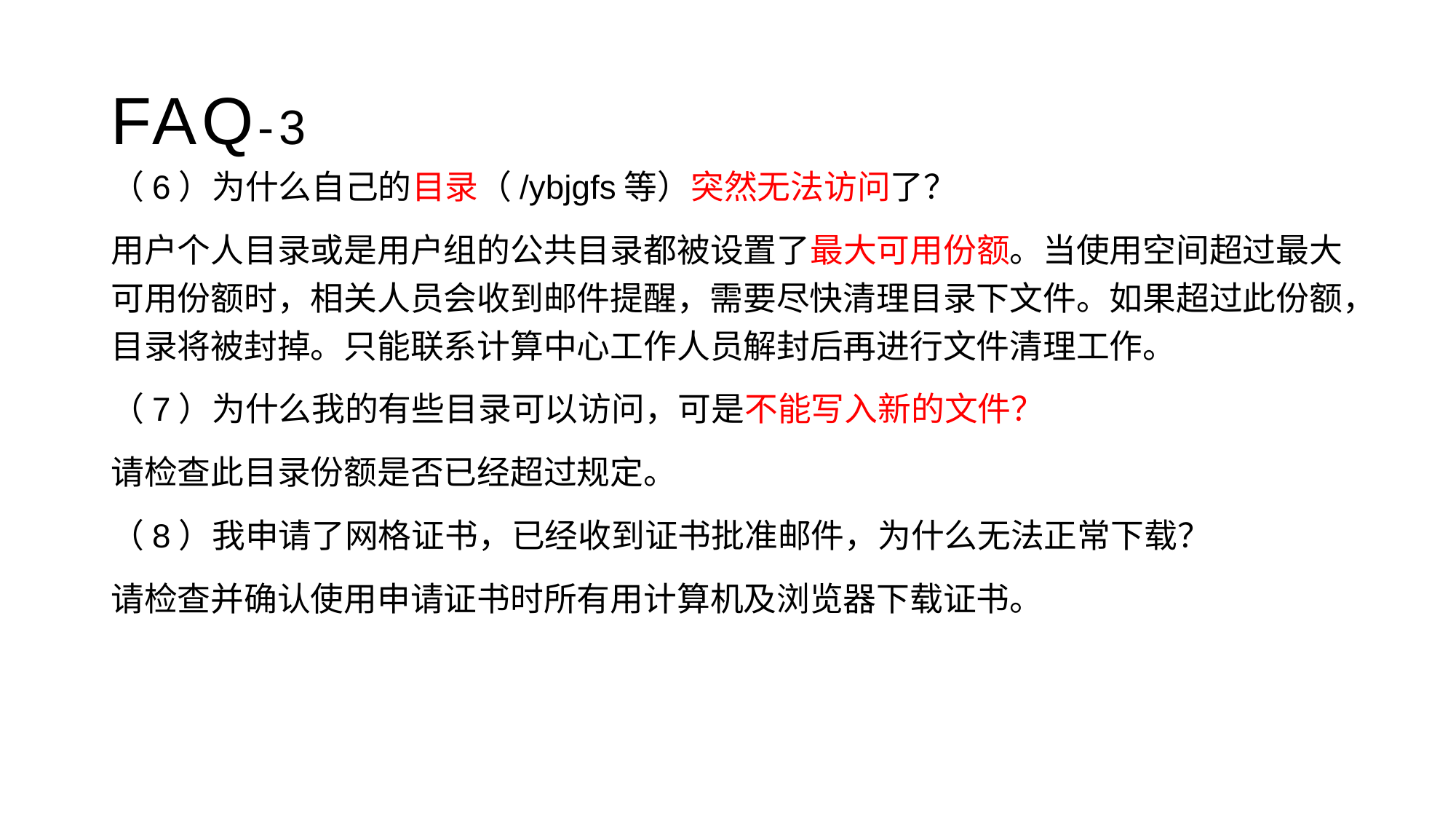

# FAQ-3
（6）为什么自己的目录（/ybjgfs等）突然无法访问了？
用户个人目录或是用户组的公共目录都被设置了最大可用份额。当使用空间超过最大可用份额时，相关人员会收到邮件提醒，需要尽快清理目录下文件。如果超过此份额，目录将被封掉。只能联系计算中心工作人员解封后再进行文件清理工作。
（7）为什么我的有些目录可以访问，可是不能写入新的文件？
请检查此目录份额是否已经超过规定。
（8）我申请了网格证书，已经收到证书批准邮件，为什么无法正常下载？
请检查并确认使用申请证书时所有用计算机及浏览器下载证书。